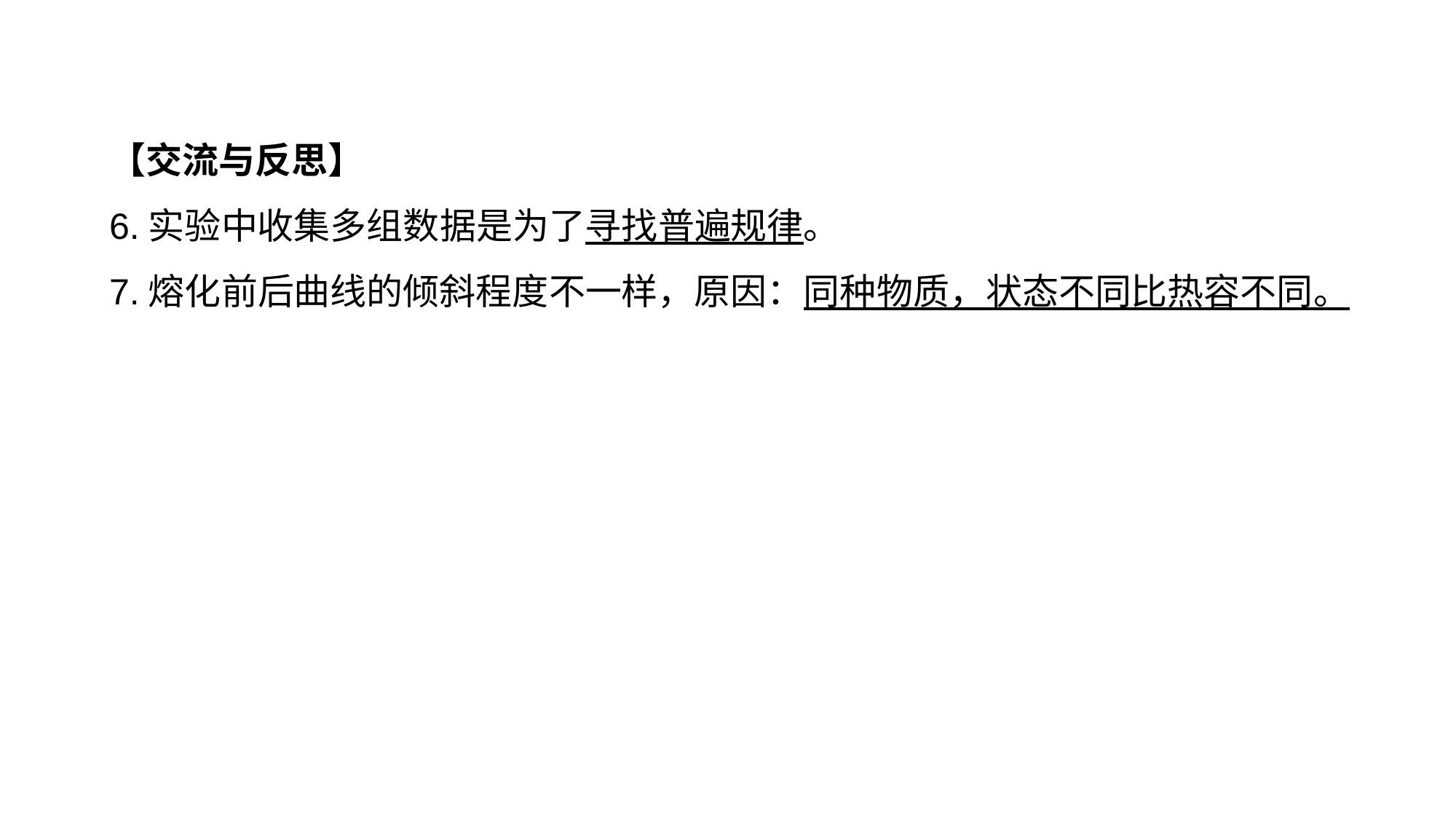

【交流与反思】
6.实验中收集多组数据是为了寻找普遍规律。
7.熔化前后曲线的倾斜程度不一样，原因：同种物质，状态不同比热容不同。
实验突破 素养提升